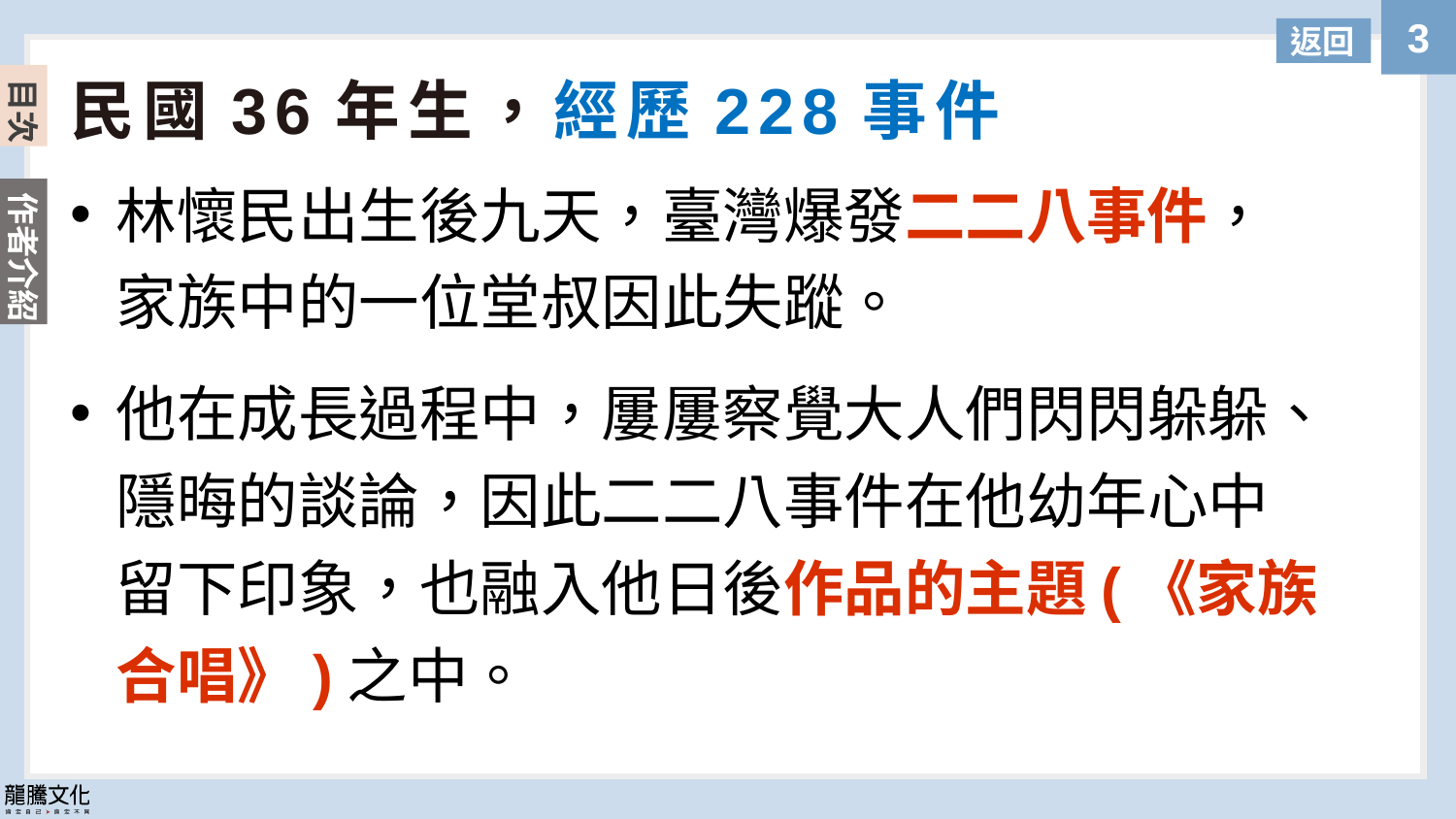

返回
民國36年生，經歷228事件
林懷民出生後九天，臺灣爆發二二八事件，家族中的一位堂叔因此失蹤。
他在成長過程中，屢屢察覺大人們閃閃躲躲、隱晦的談論，因此二二八事件在他幼年心中留下印象，也融入他日後作品的主題(《家族合唱》)之中。